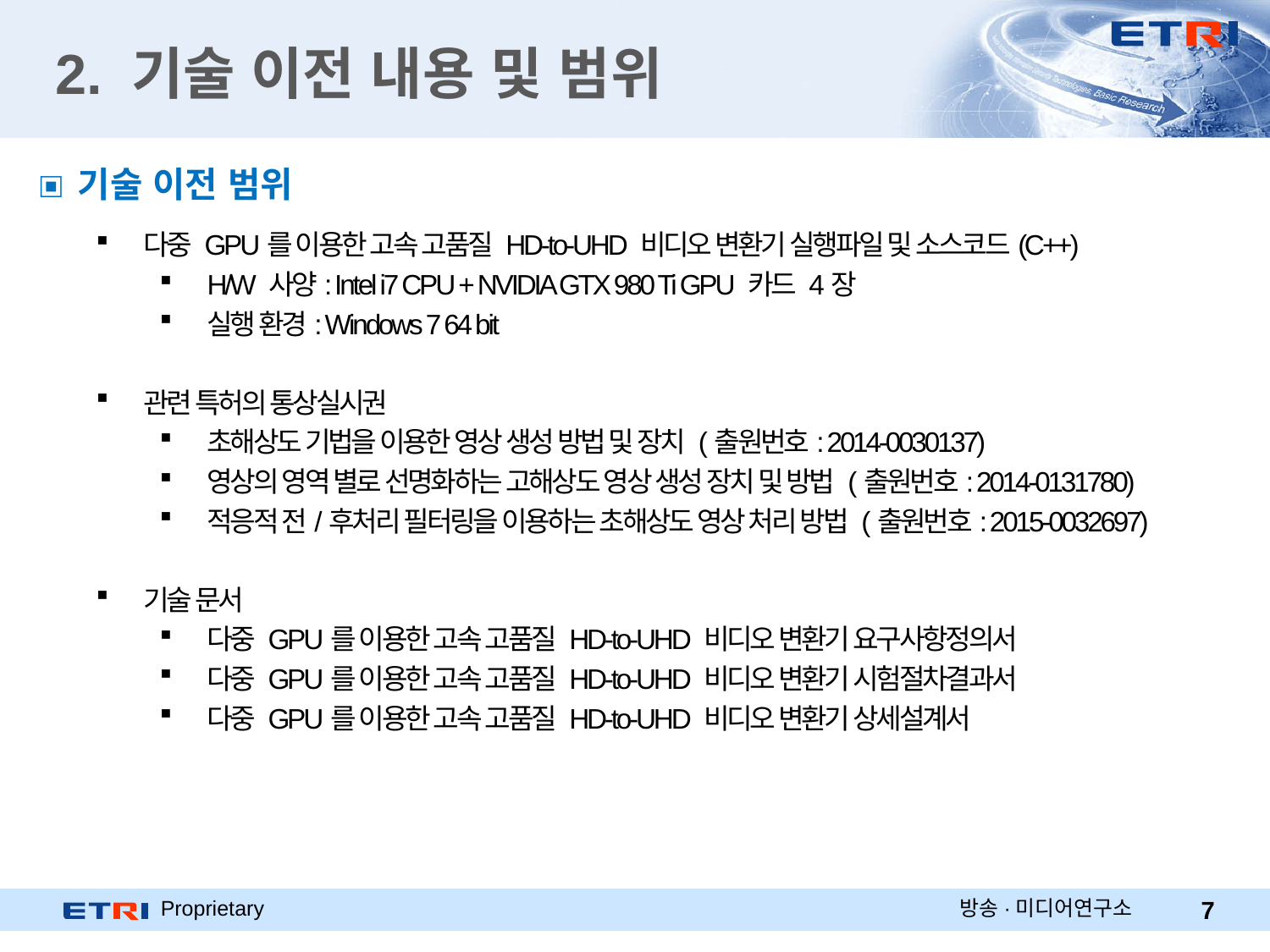

# 2. 기술 이전 내용 및 범위

기술 이전 범위
다중 GPU를 이용한 고속 고품질 HD-to-UHD 비디오 변환기 실행파일 및 소스코드(C++)
H/W 사양: Intel i7 CPU + NVIDIA GTX 980 Ti GPU 카드 4장
실행 환경: Windows 7 64 bit

관련 특허의 통상실시권
초해상도 기법을 이용한 영상 생성 방법 및 장치 (출원번호: 2014-0030137)
영상의 영역 별로 선명화하는 고해상도 영상 생성 장치 및 방법 (출원번호: 2014-0131780)
적응적 전/후처리 필터링을 이용하는 초해상도 영상 처리 방법 (출원번호: 2015-0032697)

기술 문서
다중 GPU를 이용한 고속 고품질 HD-to-UHD 비디오 변환기 요구사항정의서
다중 GPU를 이용한 고속 고품질 HD-to-UHD 비디오 변환기 시험절차결과서
다중 GPU를 이용한 고속 고품질 HD-to-UHD 비디오 변환기 상세설계서

방송·미디어연구소
7